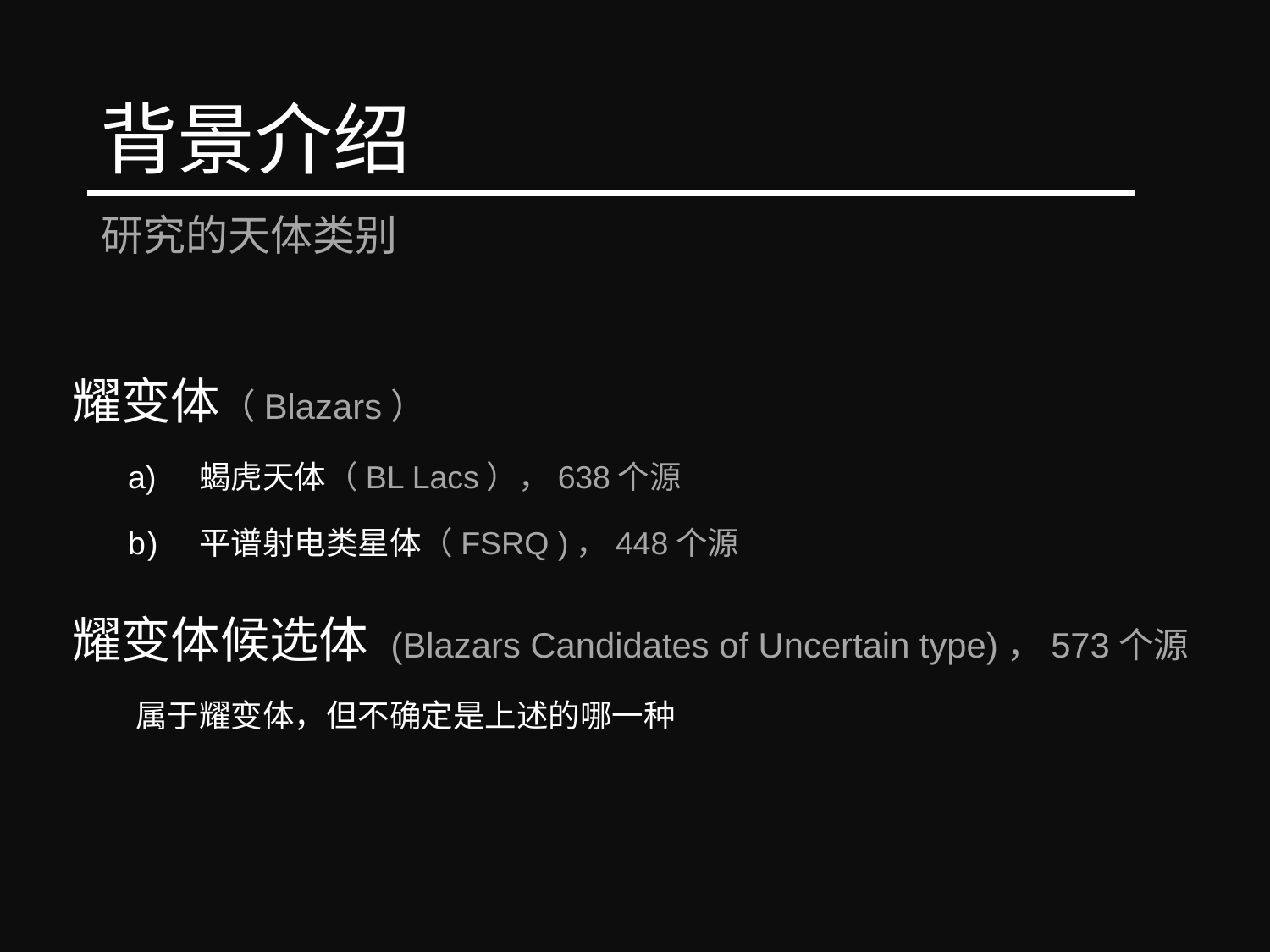

背景介绍
研究的天体类别
耀变体（Blazars）
蝎虎天体（BL Lacs），638个源
平谱射电类星体（FSRQ )，448个源
耀变体候选体 (Blazars Candidates of Uncertain type)，573个源
属于耀变体，但不确定是上述的哪一种